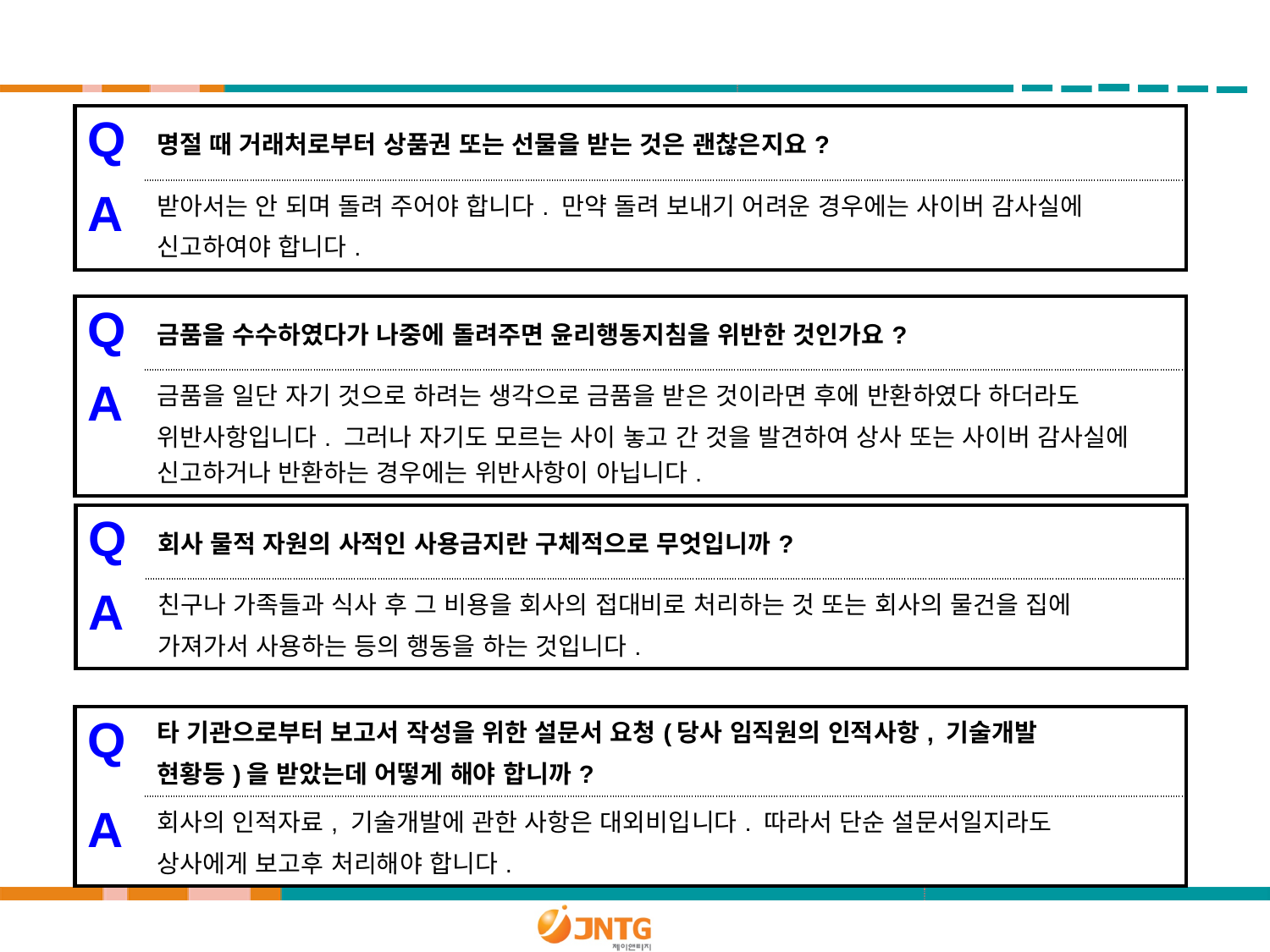

| Q | 명절 때 거래처로부터 상품권 또는 선물을 받는 것은 괜찮은지요? |
| --- | --- |
| A | 받아서는 안 되며 돌려 주어야 합니다. 만약 돌려 보내기 어려운 경우에는 사이버 감사실에 신고하여야 합니다. |
| Q | 금품을 수수하였다가 나중에 돌려주면 윤리행동지침을 위반한 것인가요? |
| --- | --- |
| A | 금품을 일단 자기 것으로 하려는 생각으로 금품을 받은 것이라면 후에 반환하였다 하더라도 위반사항입니다. 그러나 자기도 모르는 사이 놓고 간 것을 발견하여 상사 또는 사이버 감사실에 신고하거나 반환하는 경우에는 위반사항이 아닙니다. |
| Q | 회사 물적 자원의 사적인 사용금지란 구체적으로 무엇입니까? |
| --- | --- |
| A | 친구나 가족들과 식사 후 그 비용을 회사의 접대비로 처리하는 것 또는 회사의 물건을 집에 가져가서 사용하는 등의 행동을 하는 것입니다. |
| Q | 타 기관으로부터 보고서 작성을 위한 설문서 요청(당사 임직원의 인적사항, 기술개발 현황등)을 받았는데 어떻게 해야 합니까? |
| --- | --- |
| A | 회사의 인적자료, 기술개발에 관한 사항은 대외비입니다. 따라서 단순 설문서일지라도 상사에게 보고후 처리해야 합니다. |